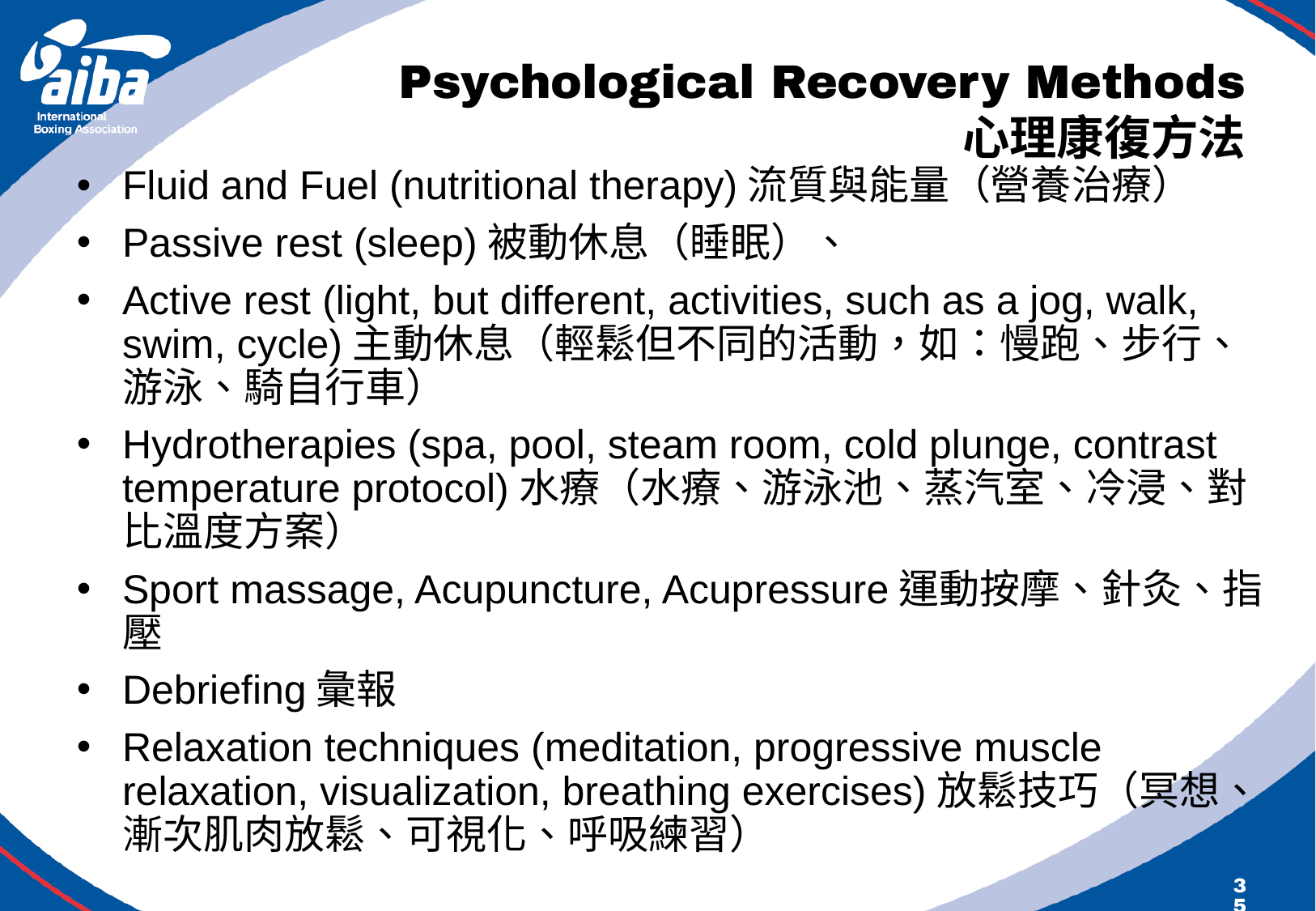

# Psychological Recovery Methods 心理康復方法
Fluid and Fuel (nutritional therapy)流質與能量（營養治療）
Passive rest (sleep)被動休息（睡眠）、
Active rest (light, but different, activities, such as a jog, walk, swim, cycle)主動休息（輕鬆但不同的活動，如：慢跑、步行、游泳、騎自行車）
Hydrotherapies (spa, pool, steam room, cold plunge, contrast temperature protocol)水療（水療、游泳池、蒸汽室、冷浸、對比溫度方案）
Sport massage, Acupuncture, Acupressure運動按摩、針灸、指壓
Debriefing彙報
Relaxation techniques (meditation, progressive muscle relaxation, visualization, breathing exercises)放鬆技巧（冥想、漸次肌肉放鬆、可視化、呼吸練習）
358